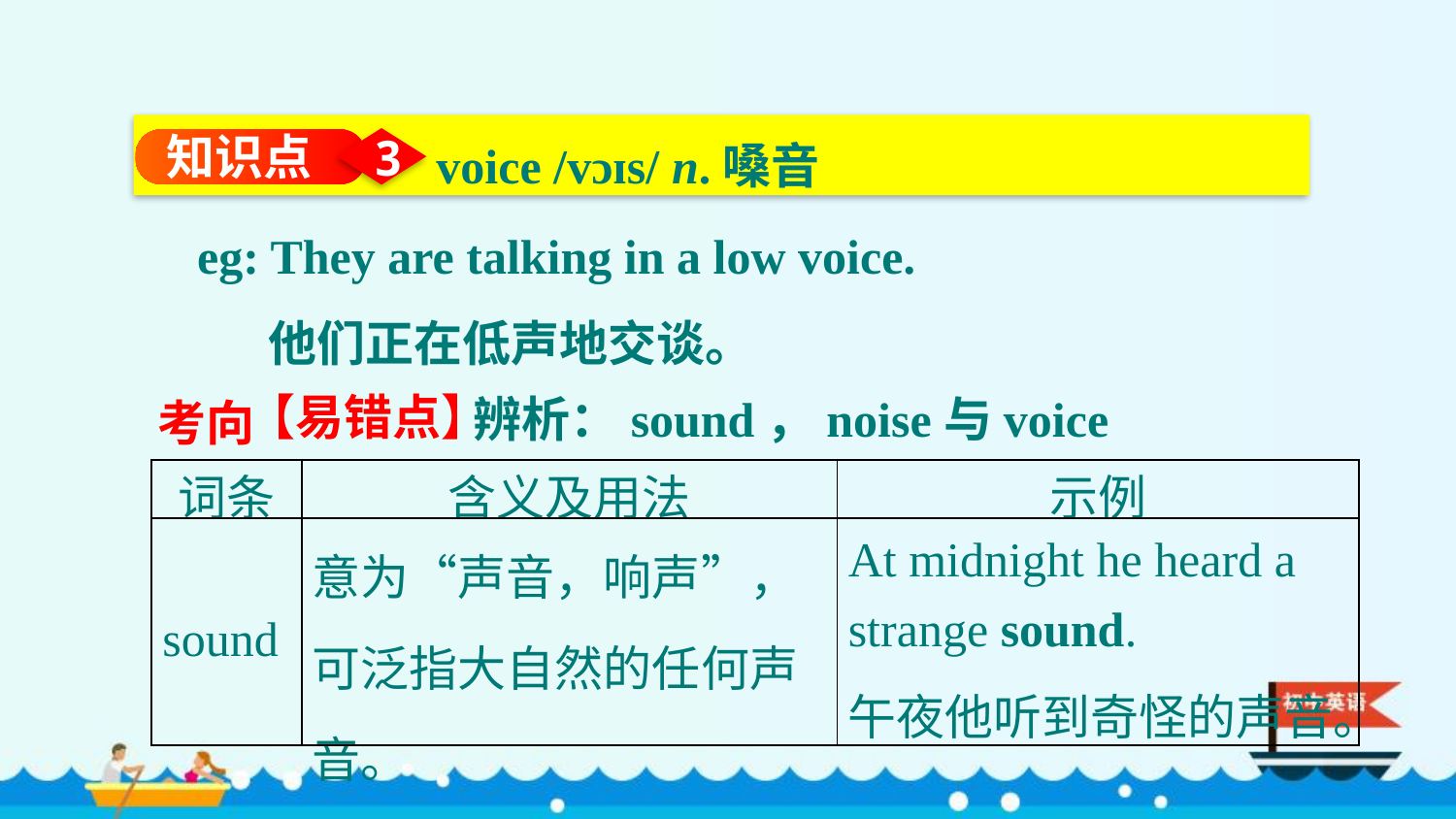

voice /vɔɪs/ n.嗓音

知识点
3

eg: They are talking in a low voice.
他们正在低声地交谈。
考向
【易错点】
辨析：sound，noise与voice
| 词条 | 含义及用法 | 示例 |
| --- | --- | --- |
| sound | 意为“声音，响声”，可泛指大自然的任何声音。 | At midnight he heard a strange sound. 午夜他听到奇怪的声音。 |